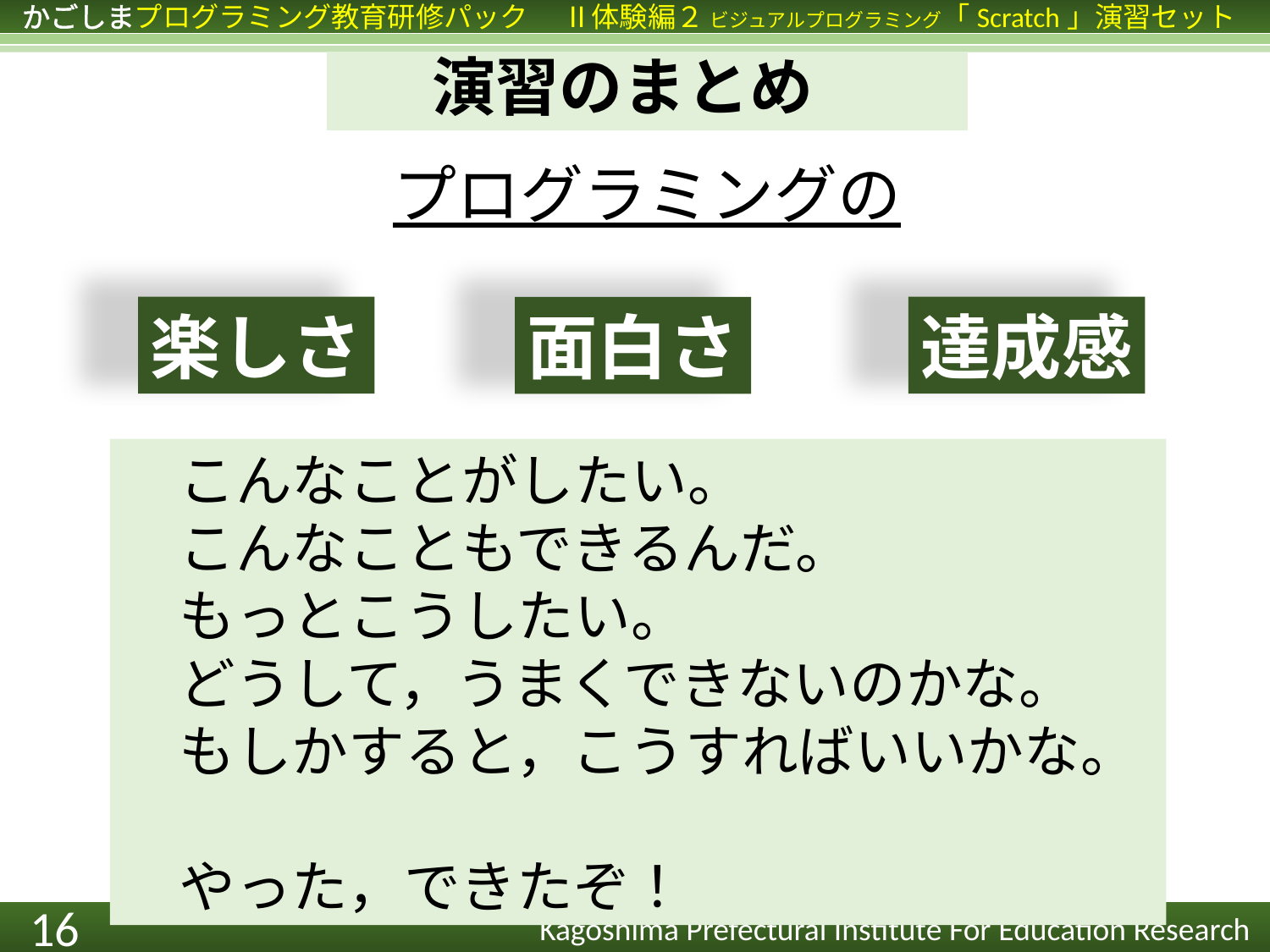

演習のまとめ
プログラミングの
楽しさ
達成感
面白さ
　こんなことがしたい。
　こんなこともできるんだ。
　もっとこうしたい。
　どうして，うまくできないのかな。
　もしかすると，こうすればいいかな。
　やった，できたぞ！
16